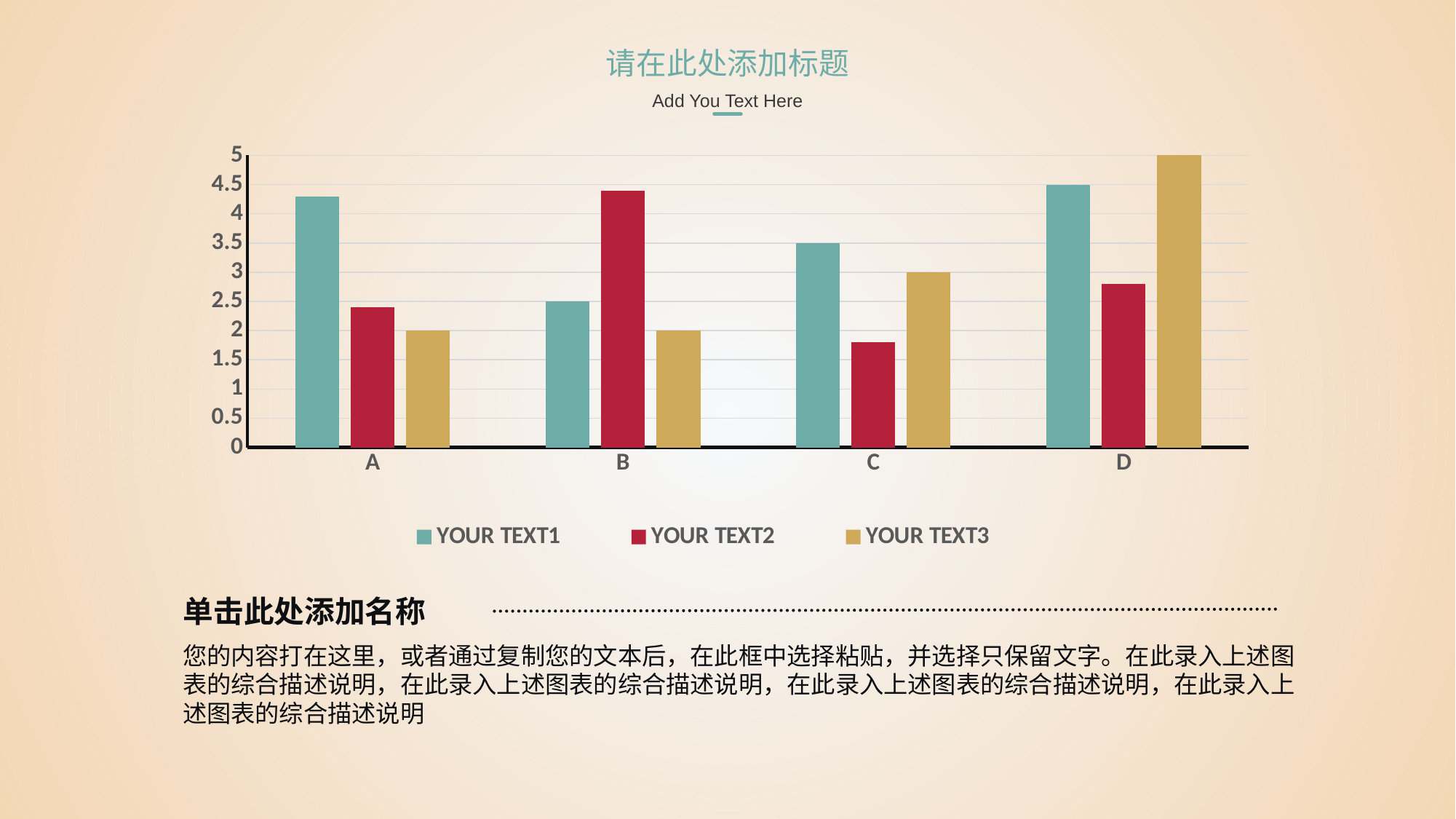

请在此处添加标题
Add You Text Here

### Chart

| Category | YOUR TEXT1 | YOUR TEXT2 | YOUR TEXT3 |
|---|---|---|---|
| A | 4.3 | 2.4 | 2.0 |
| B | 2.5 | 4.4 | 2.0 |
| C | 3.5 | 1.8 | 3.0 |
| D | 4.5 | 2.8 | 5.0 |
单击此处添加名称
您的内容打在这里，或者通过复制您的文本后，在此框中选择粘贴，并选择只保留文字。在此录入上述图表的综合描述说明，在此录入上述图表的综合描述说明，在此录入上述图表的综合描述说明，在此录入上述图表的综合描述说明